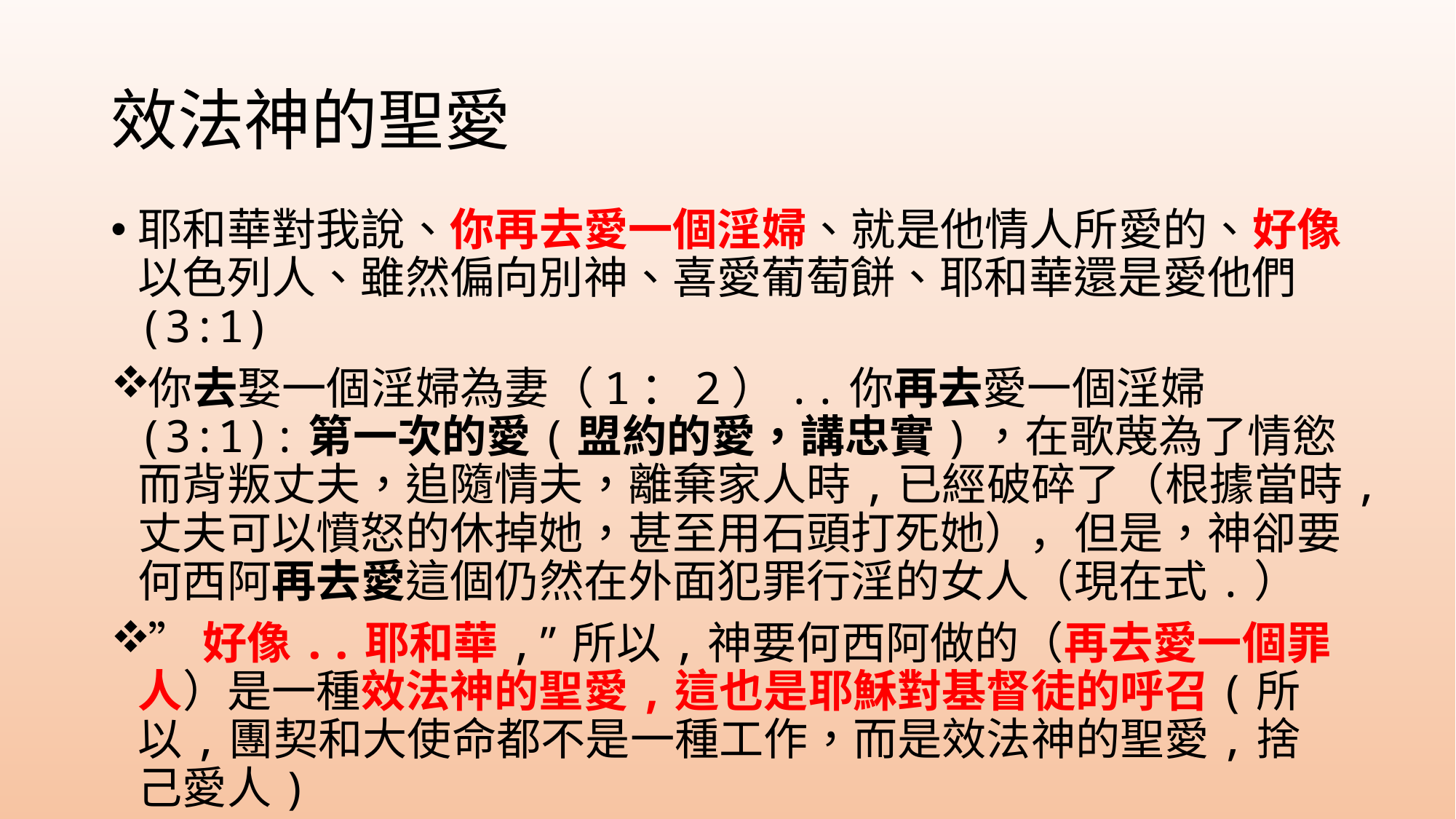

# 效法神的聖愛
耶和華對我說、你再去愛一個淫婦、就是他情人所愛的、好像以色列人、雖然偏向別神、喜愛葡萄餅、耶和華還是愛他們(3:1)
你去娶一個淫婦為妻（1：2）..你再去愛一個淫婦(3:1):第一次的愛(盟約的愛，講忠實)，在歌蔑為了情慾而背叛丈夫，追隨情夫，離棄家人時,已經破碎了（根據當時,丈夫可以憤怒的休掉她，甚至用石頭打死她），但是，神卻要何西阿再去愛這個仍然在外面犯罪行淫的女人（現在式.）
”好像..耶和華,”所以,神要何西阿做的（再去愛一個罪人）是一種效法神的聖愛,這也是耶穌對基督徒的呼召(所以,團契和大使命都不是一種工作，而是效法神的聖愛,捨己愛人)